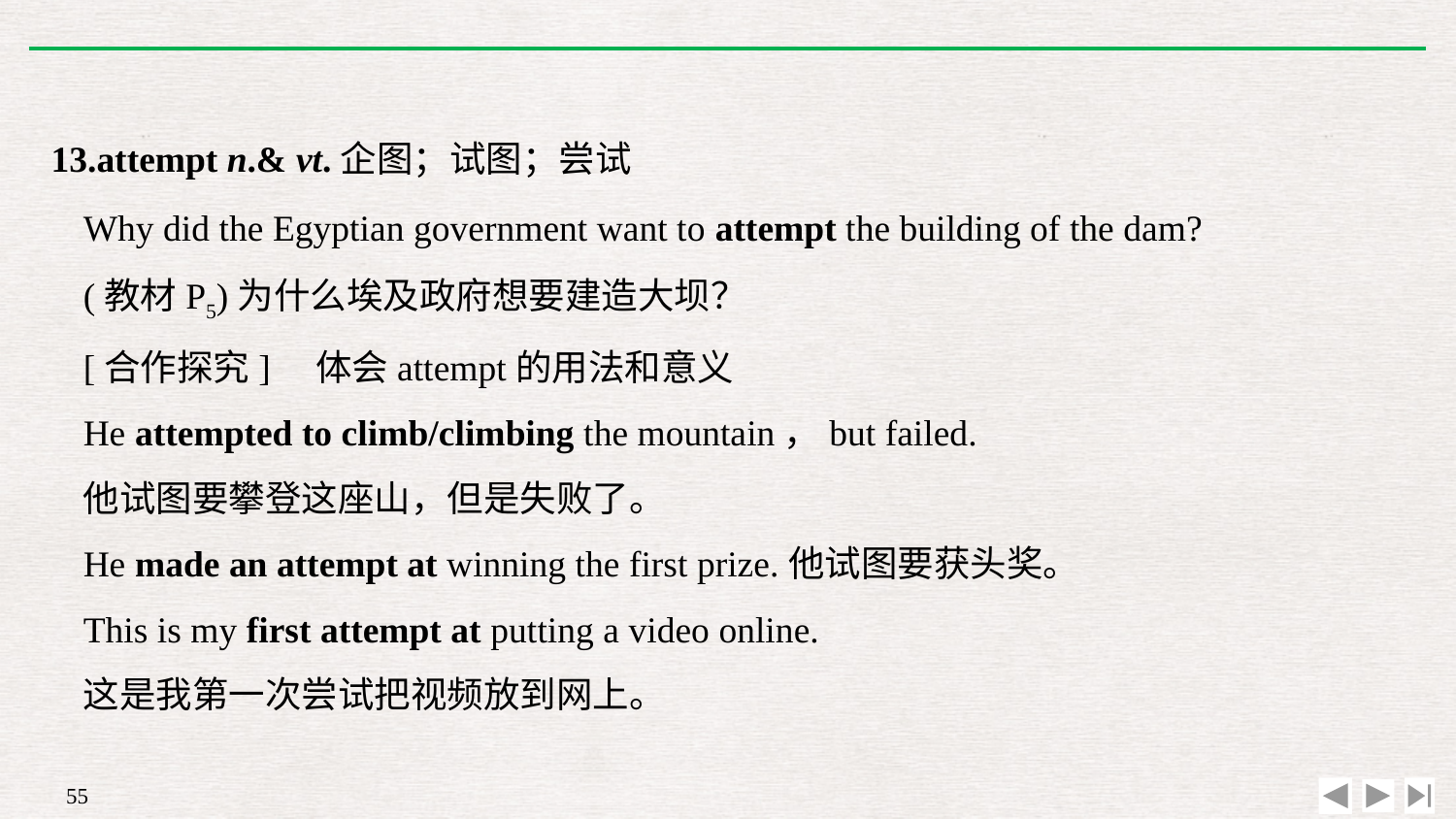

13.attempt n.& vt.企图；试图；尝试
Why did the Egyptian government want to attempt the building of the dam?
(教材P5)为什么埃及政府想要建造大坝？
[合作探究]　体会attempt的用法和意义
He attempted to climb/climbing the mountain，but failed.
他试图要攀登这座山，但是失败了。
He made an attempt at winning the first prize.他试图要获头奖。
This is my first attempt at putting a video online.
这是我第一次尝试把视频放到网上。